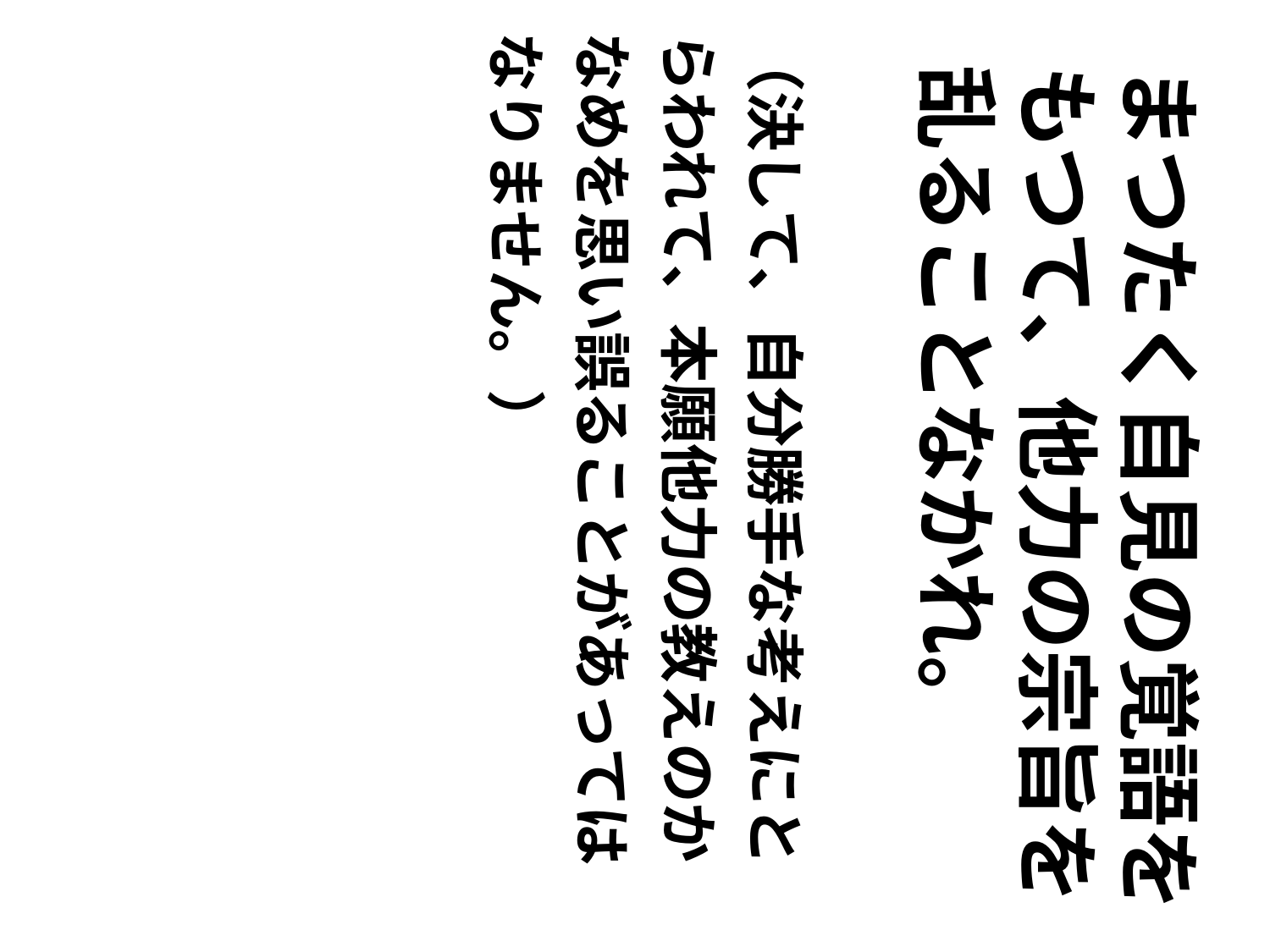

（決して、自分勝手な考えにとらわれて、本願他力の教えのかなめを思い誤ることがあってはなりません。）

まつたく自見の覚語をもつて、他力の宗旨を乱ることなかれ。